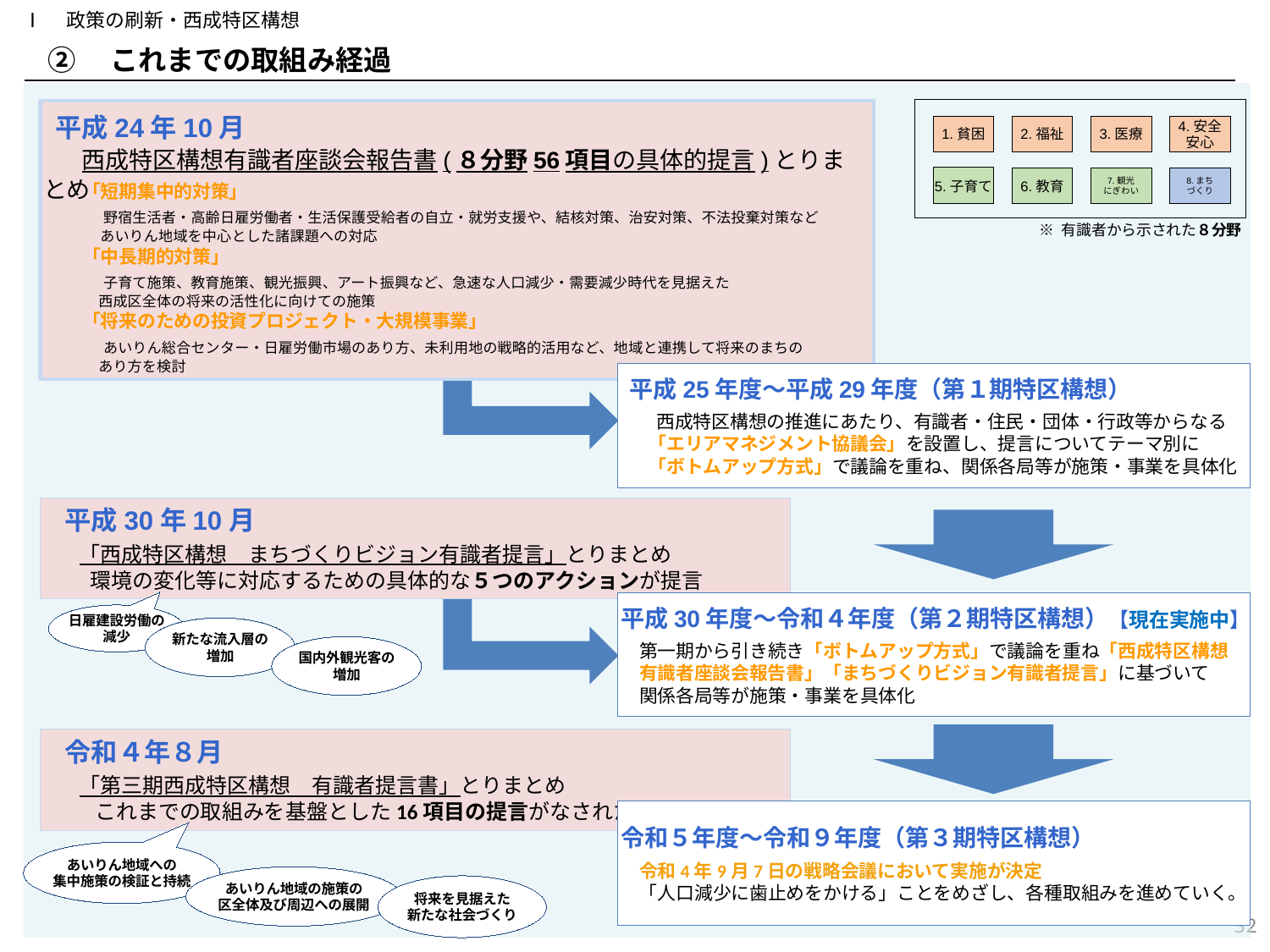

Ⅰ　政策の刷新・西成特区構想
②　これまでの取組み経過

 平成24年10月
 　西成特区構想有識者座談会報告書(８分野56項目の具体的提言)とりまとめ
1.貧困
2.福祉
3.医療
4.安全
安心
5.子育て
6.教育
7.観光
にぎわい
8.まち
づくり
「短期集中的対策」
　野宿生活者・高齢日雇労働者・生活保護受給者の自立・就労支援や、結核対策、治安対策、不法投棄対策など
　 あいりん地域を中心とした諸課題への対応
「中長期的対策」
　子育て施策、教育施策、観光振興、アート振興など、急速な人口減少・需要減少時代を見据えた
    西成区全体の将来の活性化に向けての施策
「将来のための投資プロジェクト・大規模事業」
　あいりん総合センター・日雇労働市場のあり方、未利用地の戦略的活用など、地域と連携して将来のまちの
    あり方を検討
※ 有識者から示された８分野

平成25年度～平成29年度（第１期特区構想）
 　西成特区構想の推進にあたり、有識者・住民・団体・行政等からなる
　「エリアマネジメント協議会」を設置し、提言についてテーマ別に
　「ボトムアップ方式」で議論を重ね、関係各局等が施策・事業を具体化
 平成30年10月
　「西成特区構想　まちづくりビジョン有識者提言」とりまとめ
       環境の変化等に対応するための具体的な５つのアクションが提言

平成30年度～令和４年度（第２期特区構想）【現在実施中】
　第一期から引き続き「ボトムアップ方式」で議論を重ね「西成特区構想
　有識者座談会報告書」「まちづくりビジョン有識者提言」に基づいて
　関係各局等が施策・事業を具体化
日雇建設労働の
減少
新たな流入層の
増加
国内外観光客の増加

 令和４年８月
　「第三期西成特区構想　有識者提言書」とりまとめ
　　これまでの取組みを基盤とした16項目の提言がなされた。
令和５年度～令和９年度（第３期特区構想）
　令和4年9月7日の戦略会議において実施が決定
　「人口減少に歯止めをかける」ことをめざし、各種取組みを進めていく。
あいりん地域への
集中施策の検証と持続
あいりん地域の施策の
区全体及び周辺への展開
将来を見据えた
新たな社会づくり
32